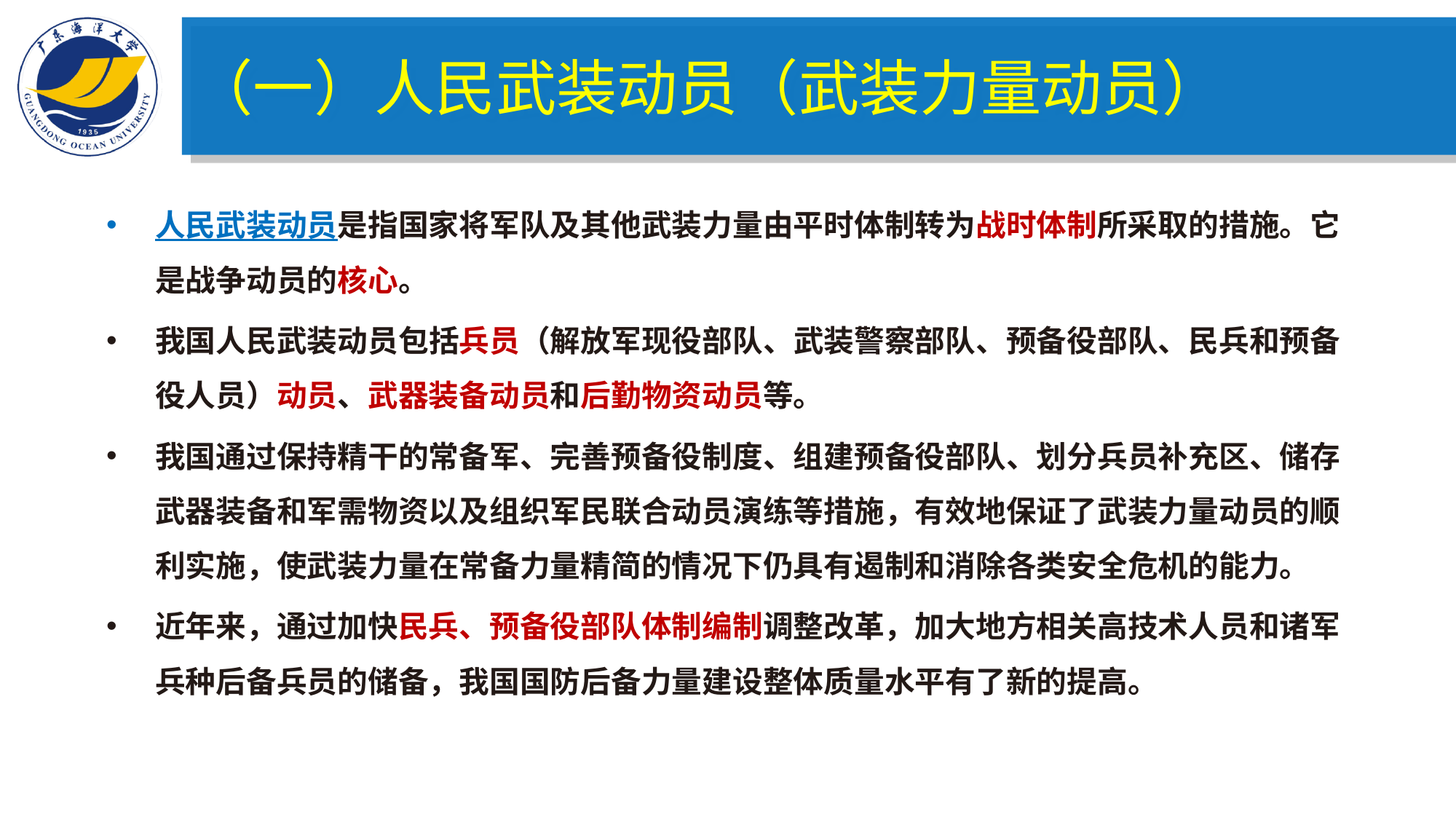

（一）人民武装动员（武装力量动员）
人民武装动员是指国家将军队及其他武装力量由平时体制转为战时体制所采取的措施。它是战争动员的核心。
我国人民武装动员包括兵员（解放军现役部队、武装警察部队、预备役部队、民兵和预备役人员）动员、武器装备动员和后勤物资动员等。
我国通过保持精干的常备军、完善预备役制度、组建预备役部队、划分兵员补充区、储存武器装备和军需物资以及组织军民联合动员演练等措施，有效地保证了武装力量动员的顺利实施，使武装力量在常备力量精简的情况下仍具有遏制和消除各类安全危机的能力。
近年来，通过加快民兵、预备役部队体制编制调整改革，加大地方相关高技术人员和诸军兵种后备兵员的储备，我国国防后备力量建设整体质量水平有了新的提高。